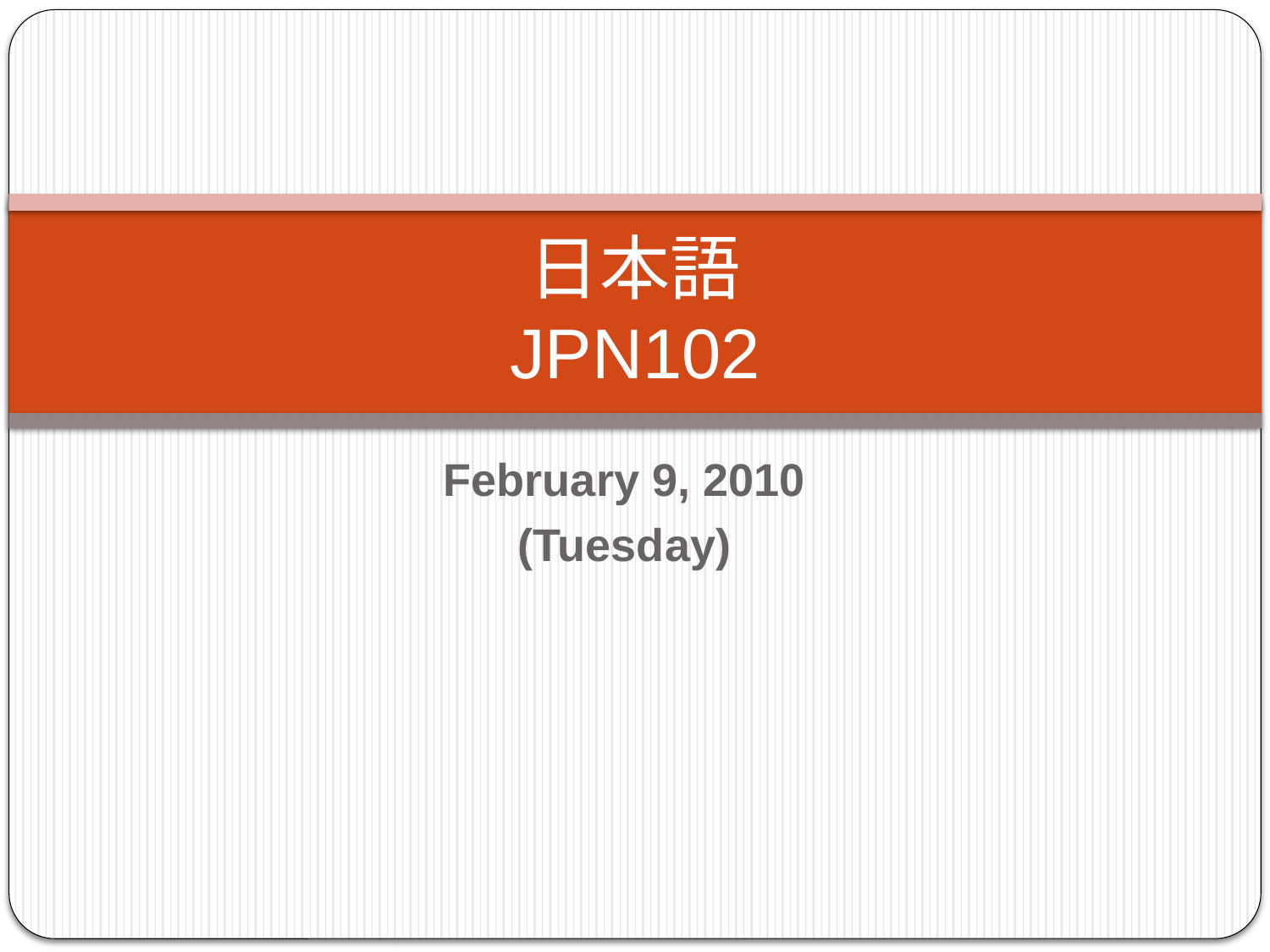

# 日本語 JPN102
February 9, 2010
(Tuesday)